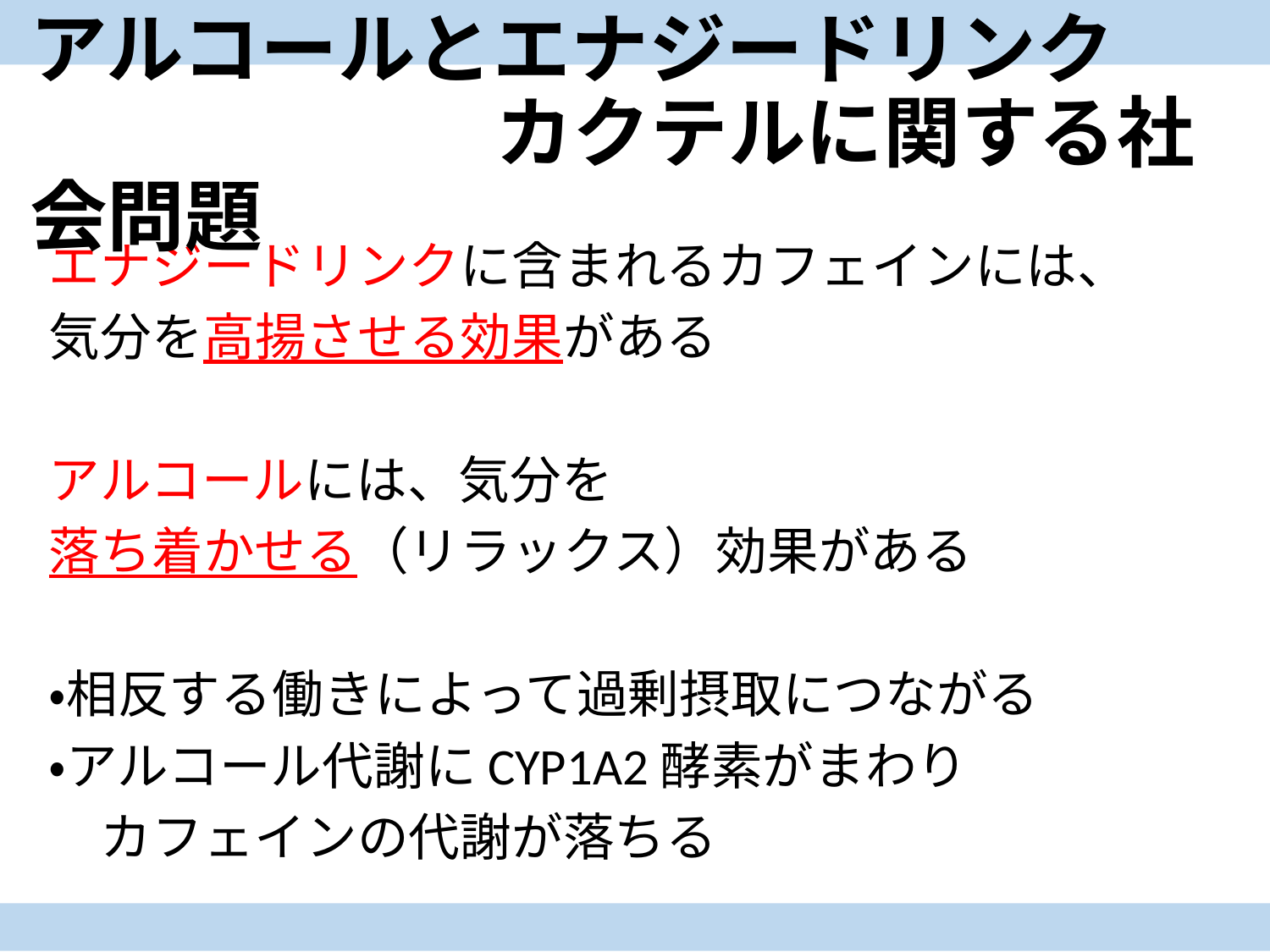

アルコールとエナジードリンク
　　　　　　カクテルに関する社会問題
エナジードリンクに含まれるカフェインには、
気分を高揚させる効果がある

アルコールには、気分を
落ち着かせる（リラックス）効果がある

・相反する働きによって過剰摂取につながる
・アルコール代謝にCYP1A2酵素がまわり
　カフェインの代謝が落ちる